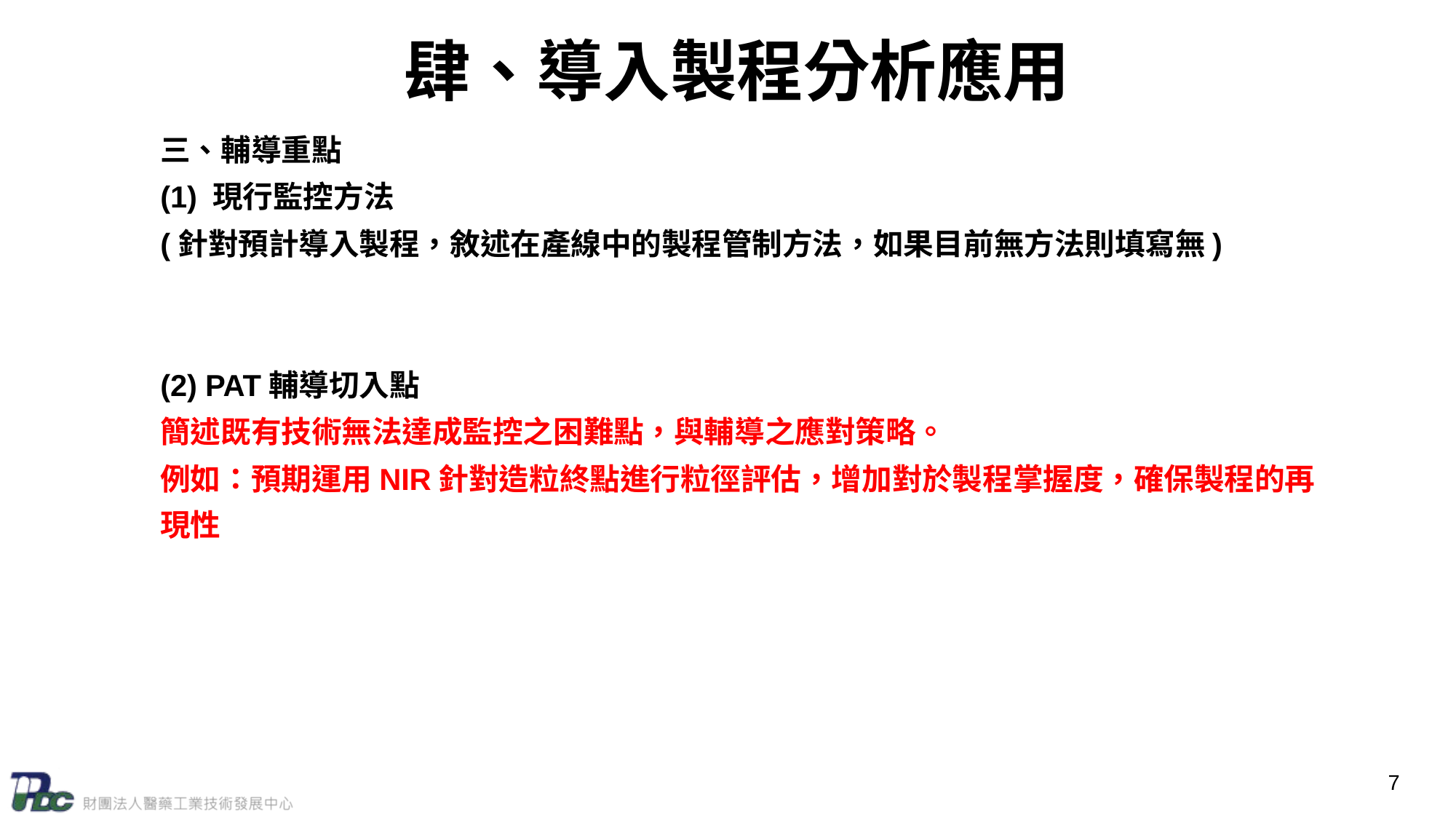

# 肆、導入製程分析應用
三、輔導重點
(1) 現行監控方法
(針對預計導入製程，敘述在產線中的製程管制方法，如果目前無方法則填寫無)

(2) PAT輔導切入點
簡述既有技術無法達成監控之困難點，與輔導之應對策略。
例如：預期運用NIR針對造粒終點進行粒徑評估，增加對於製程掌握度，確保製程的再現性

7